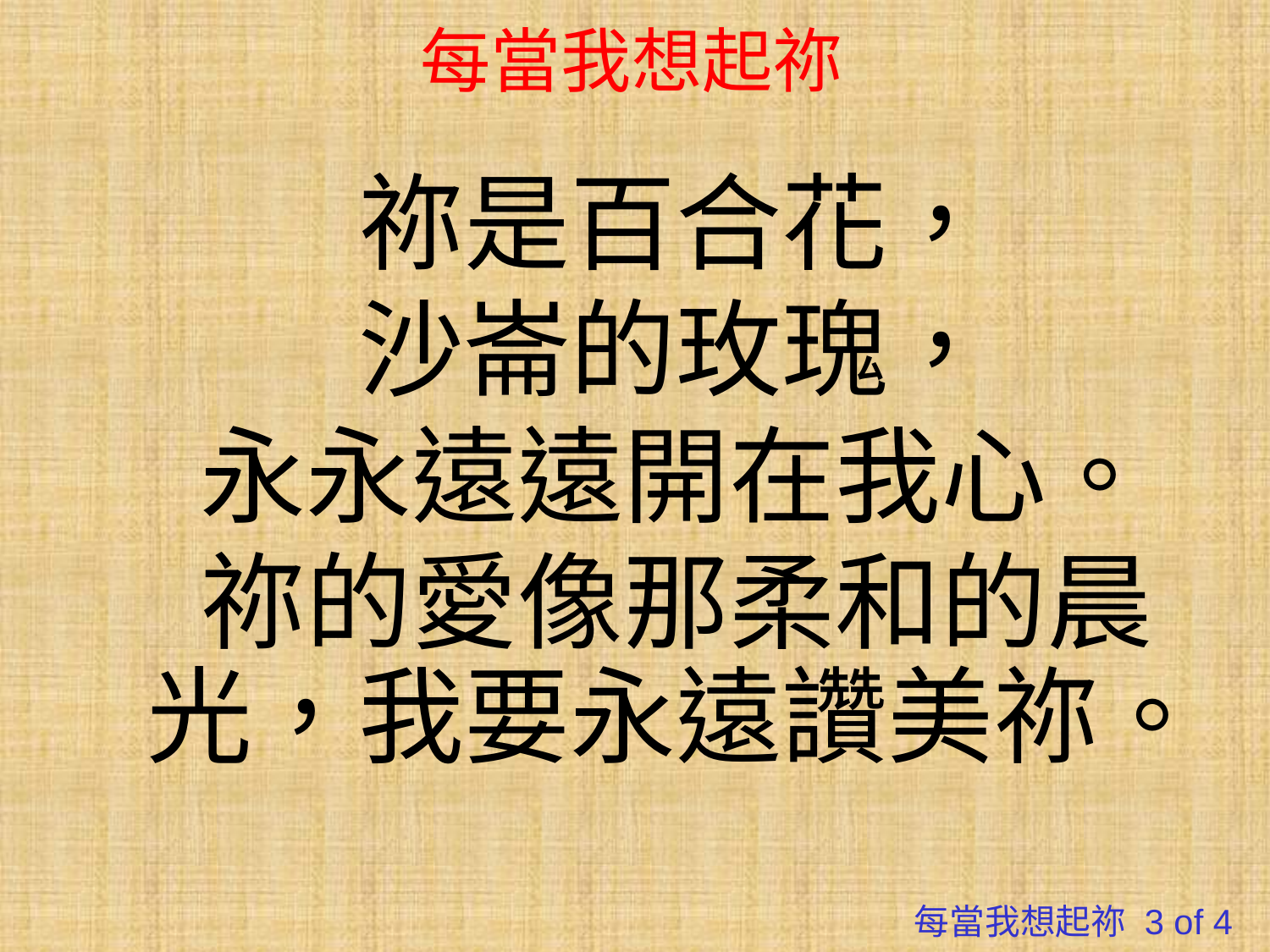

# 每當我想起祢
祢是百合花，
沙崙的玫瑰，
永永遠遠開在我心。
祢的愛像那柔和的晨光，我要永遠讚美祢。

每當我想起祢 3 of 4